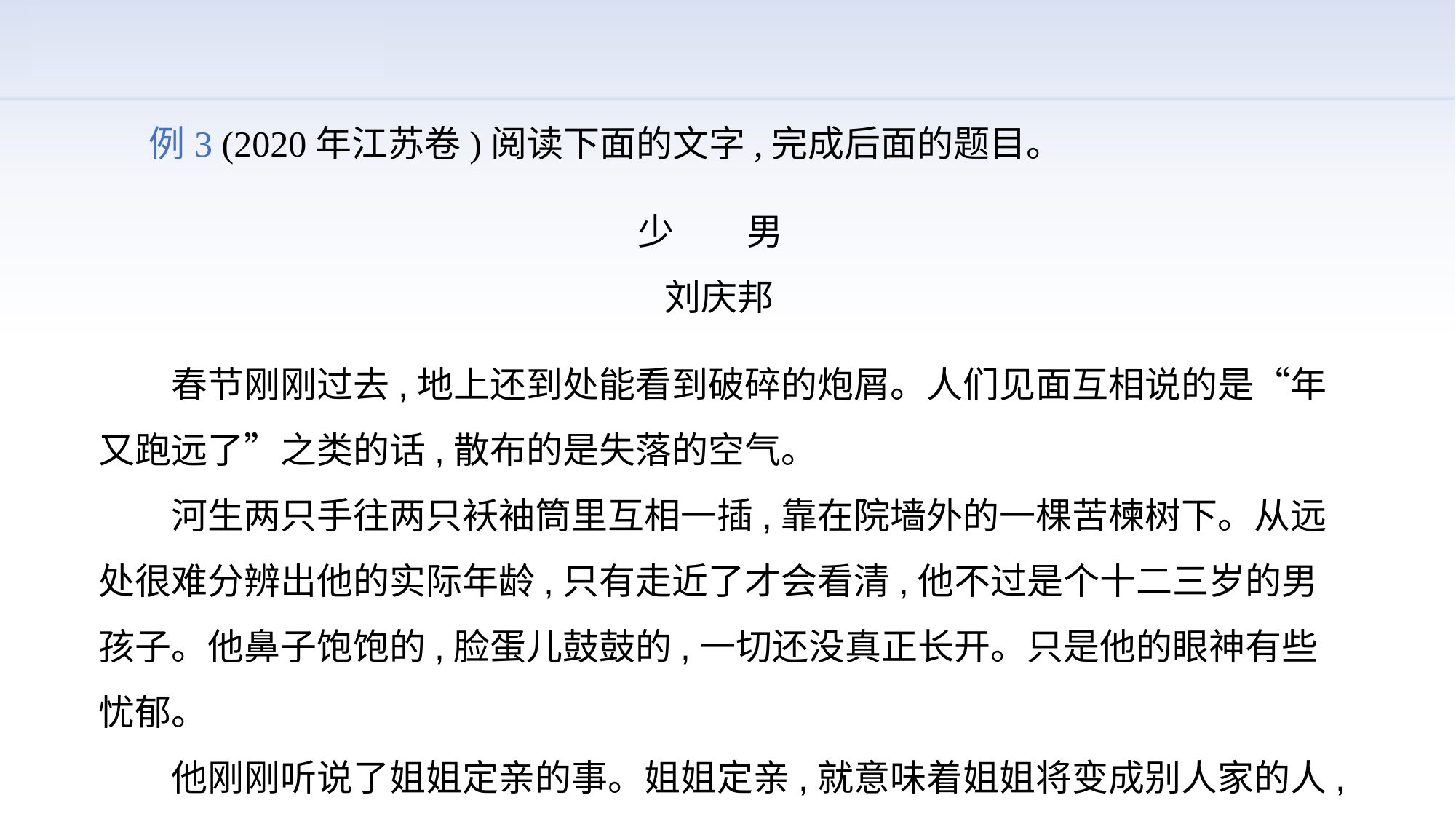

例3 (2020年江苏卷)阅读下面的文字,完成后面的题目。
少　　男
刘庆邦
　　春节刚刚过去,地上还到处能看到破碎的炮屑。人们见面互相说的是“年又跑远了”之类的话,散布的是失落的空气。
　　河生两只手往两只袄袖筒里互相一插,靠在院墙外的一棵苦楝树下。从远处很难分辨出他的实际年龄,只有走近了才会看清,他不过是个十二三岁的男孩子。他鼻子饱饱的,脸蛋儿鼓鼓的,一切还没真正长开。只是他的眼神有些忧郁。
　　他刚刚听说了姐姐定亲的事。姐姐定亲,就意味着姐姐将变成别人家的人,